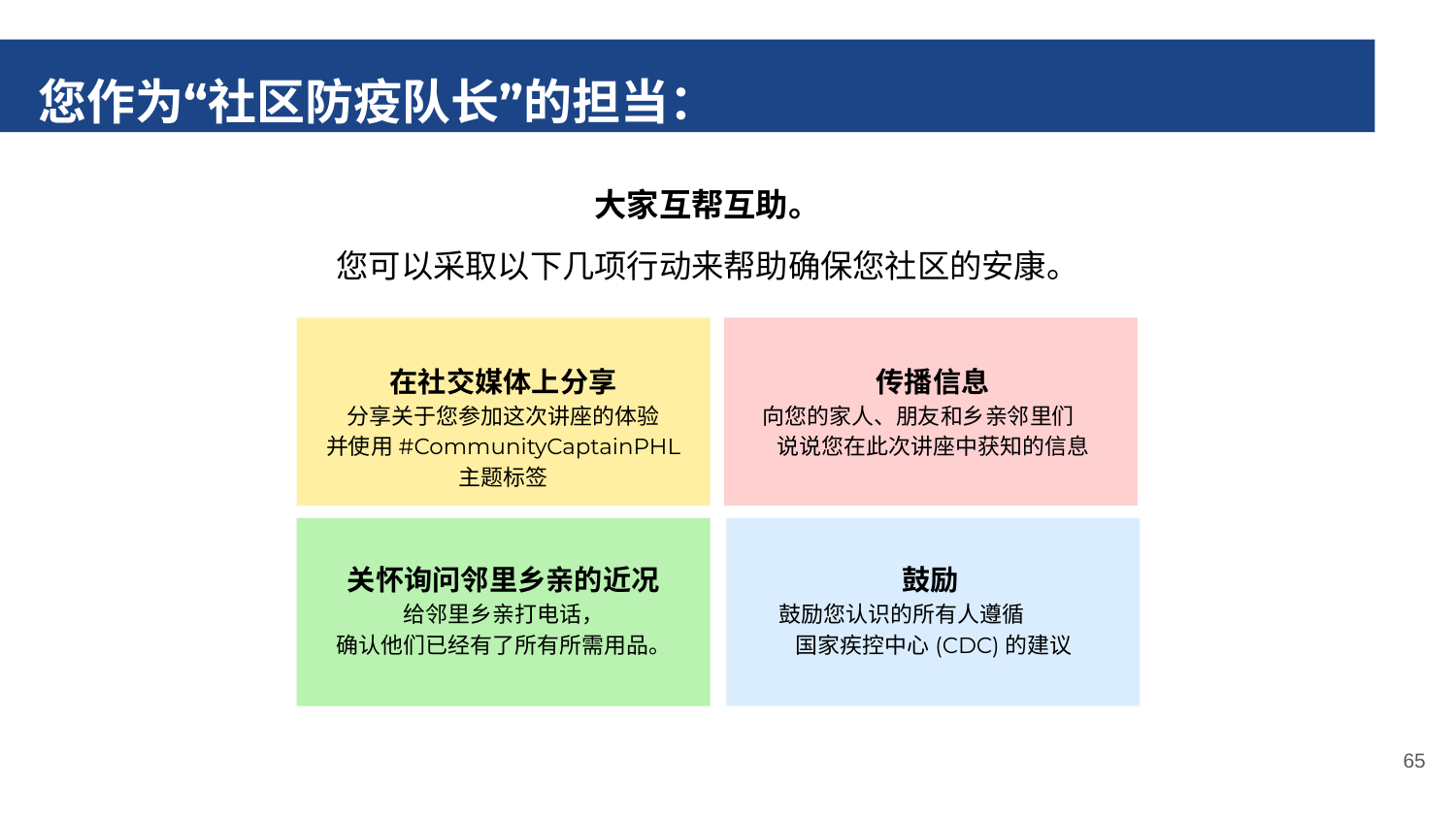

您作为“社区防疫队长”的担当：

大家互帮互助。

您可以采取以下几项行动来帮助确保您社区的安康。

在社交媒体上分享
分享关于您参加这次讲座的体验
并使用#CommunityCaptainPHL 主题标签
传播信息
向您的家人、朋友和乡亲邻里们      说说您在此次讲座中获知的信息

关怀询问邻里乡亲的近况
给邻里乡亲打电话，
确认他们已经有了所有所需用品。

鼓励
鼓励您认识的所有人遵循            国家疾控中心(CDC)的建议

65